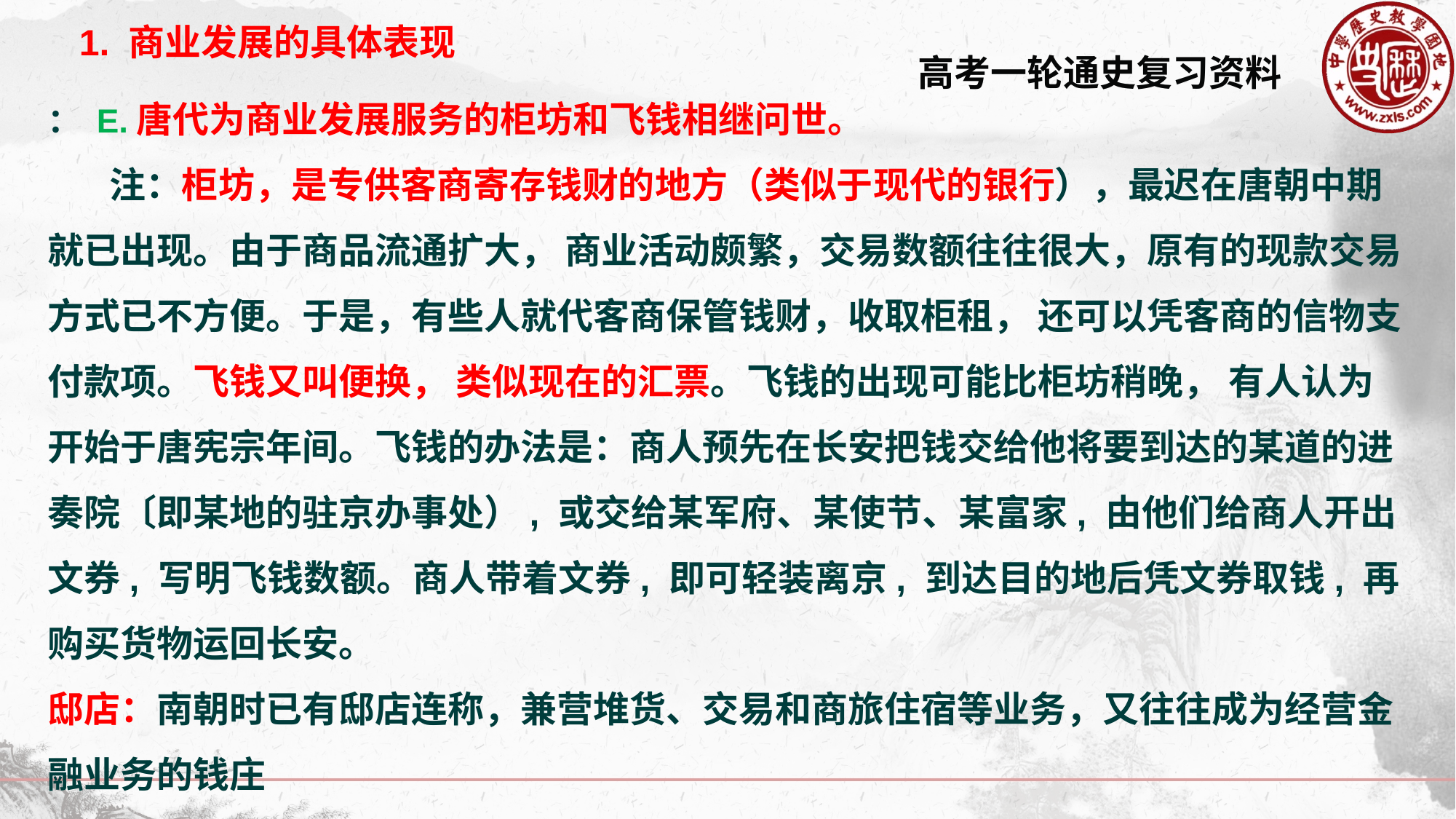

1. 商业发展的具体表现
： E.唐代为商业发展服务的柜坊和飞钱相继问世。
       注：柜坊，是专供客商寄存钱财的地方（类似于现代的银行），最迟在唐朝中期就已出现。由于商品流通扩大， 商业活动颇繁，交易数额往往很大，原有的现款交易方式已不方便。于是，有些人就代客商保管钱财，收取柜租， 还可以凭客商的信物支付款项。飞钱又叫便换， 类似现在的汇票。飞钱的出现可能比柜坊稍晚， 有人认为开始于唐宪宗年间。飞钱的办法是：商人预先在长安把钱交给他将要到达的某道的进奏院〔即某地的驻京办事处）, 或交给某军府、某使节、某富家, 由他们给商人开出文券, 写明飞钱数额。商人带着文券, 即可轻装离京, 到达目的地后凭文券取钱, 再购买货物运回长安。
邸店：南朝时已有邸店连称，兼营堆货、交易和商旅住宿等业务，又往往成为经营金融业务的钱庄